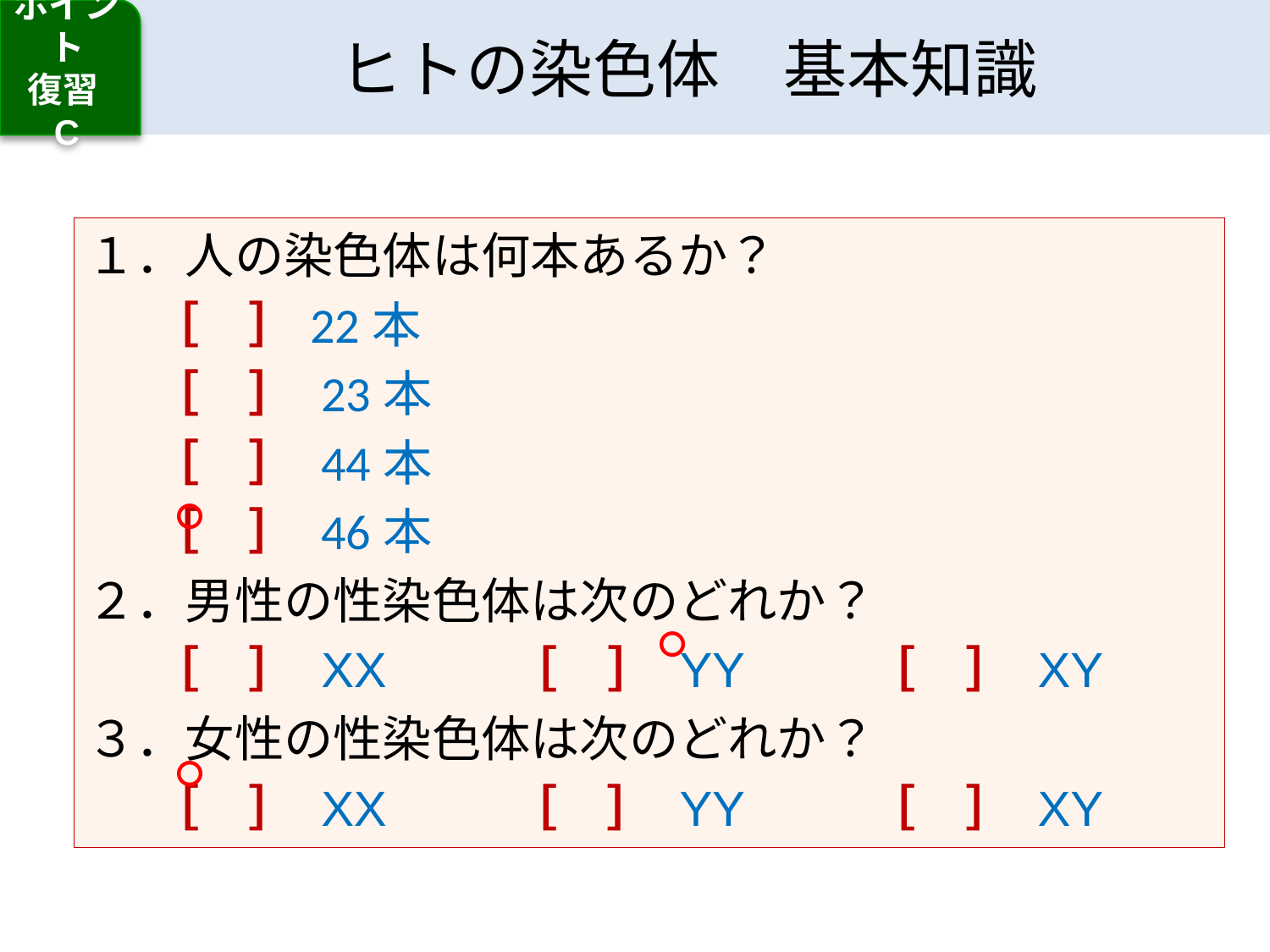

# ヒトの染色体　基本知識
ポイント
復習
C
１．人の染色体は何本あるか？
［　］22本
［　］ 23本
［　］ 44本
［　］ 46本
２．男性の性染色体は次のどれか？
［　］ XX　　 ［　］ YY　　 ［　］ XY
３．女性の性染色体は次のどれか？
［　］ XX　　 ［　］ YY　　 ［　］ XY
○
○
○